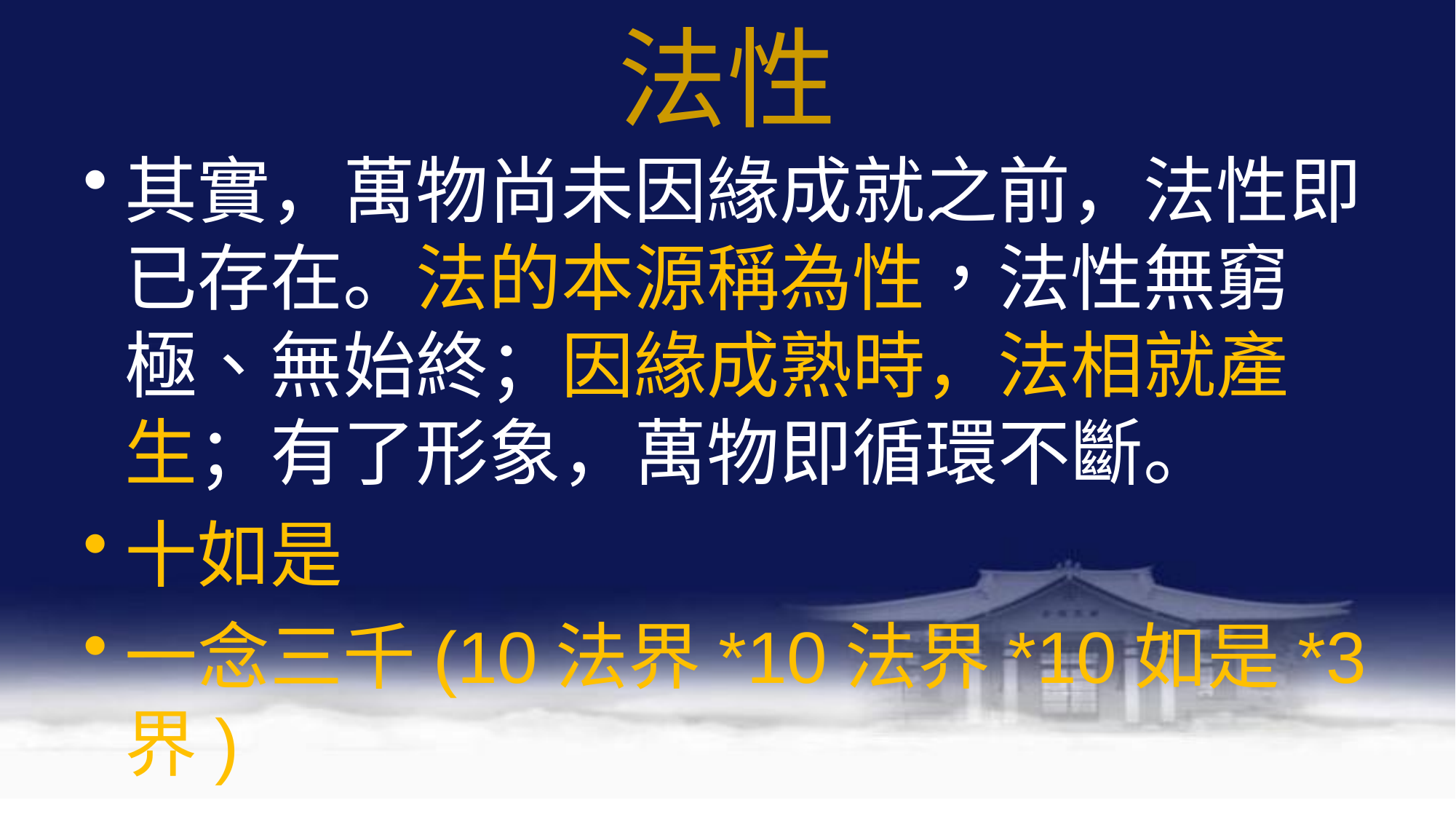

# 法性
其實，萬物尚未因緣成就之前，法性即已存在。法的本源稱為性，法性無窮極、無始終；因緣成熟時，法相就產生；有了形象，萬物即循環不斷。
十如是
一念三千(10法界*10法界*10如是*3界)